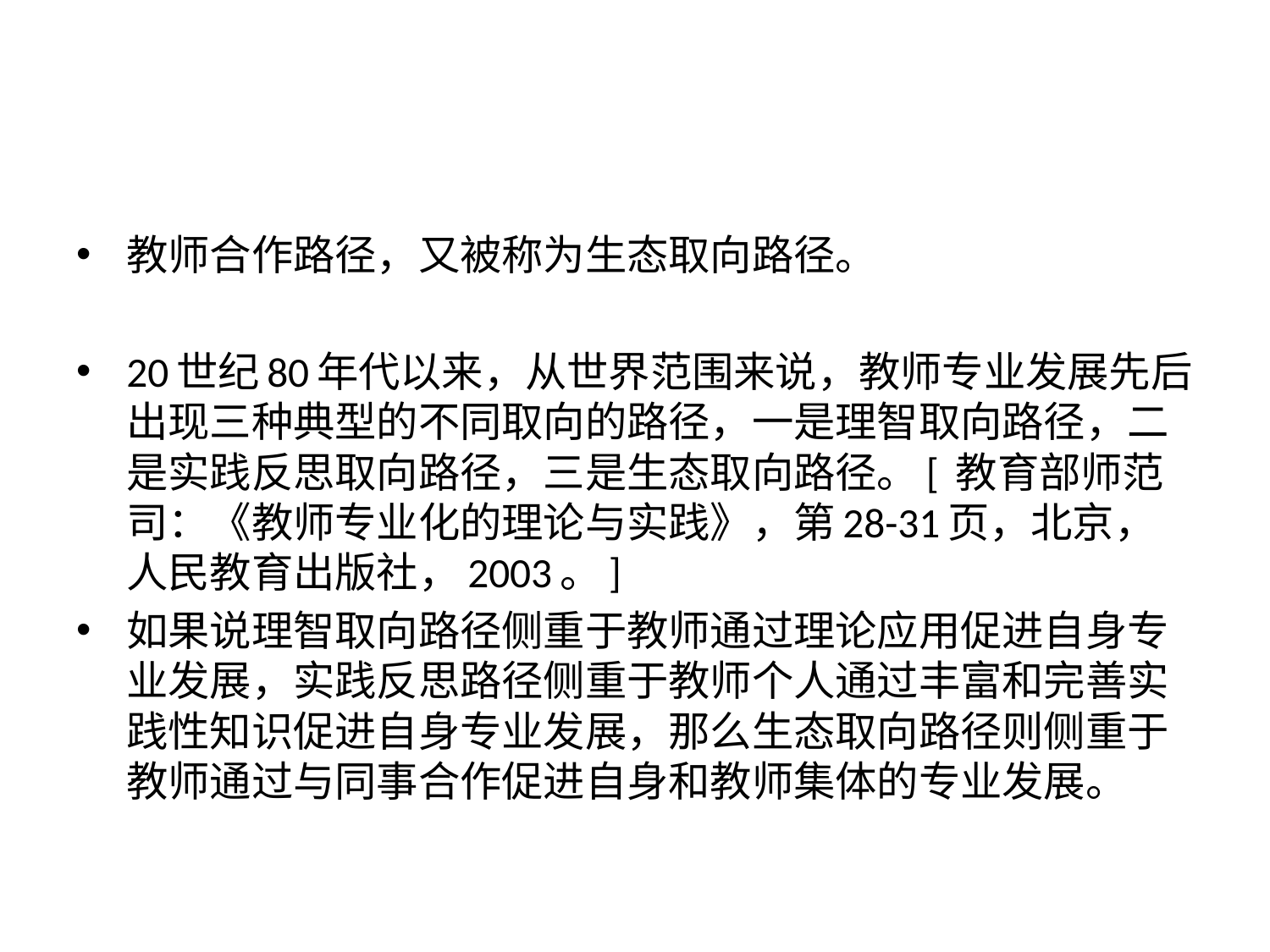

#
教师合作路径，又被称为生态取向路径。

20世纪80年代以来，从世界范围来说，教师专业发展先后出现三种典型的不同取向的路径，一是理智取向路径，二是实践反思取向路径，三是生态取向路径。[ 教育部师范司：《教师专业化的理论与实践》，第28-31页，北京，人民教育出版社，2003。]
如果说理智取向路径侧重于教师通过理论应用促进自身专业发展，实践反思路径侧重于教师个人通过丰富和完善实践性知识促进自身专业发展，那么生态取向路径则侧重于教师通过与同事合作促进自身和教师集体的专业发展。